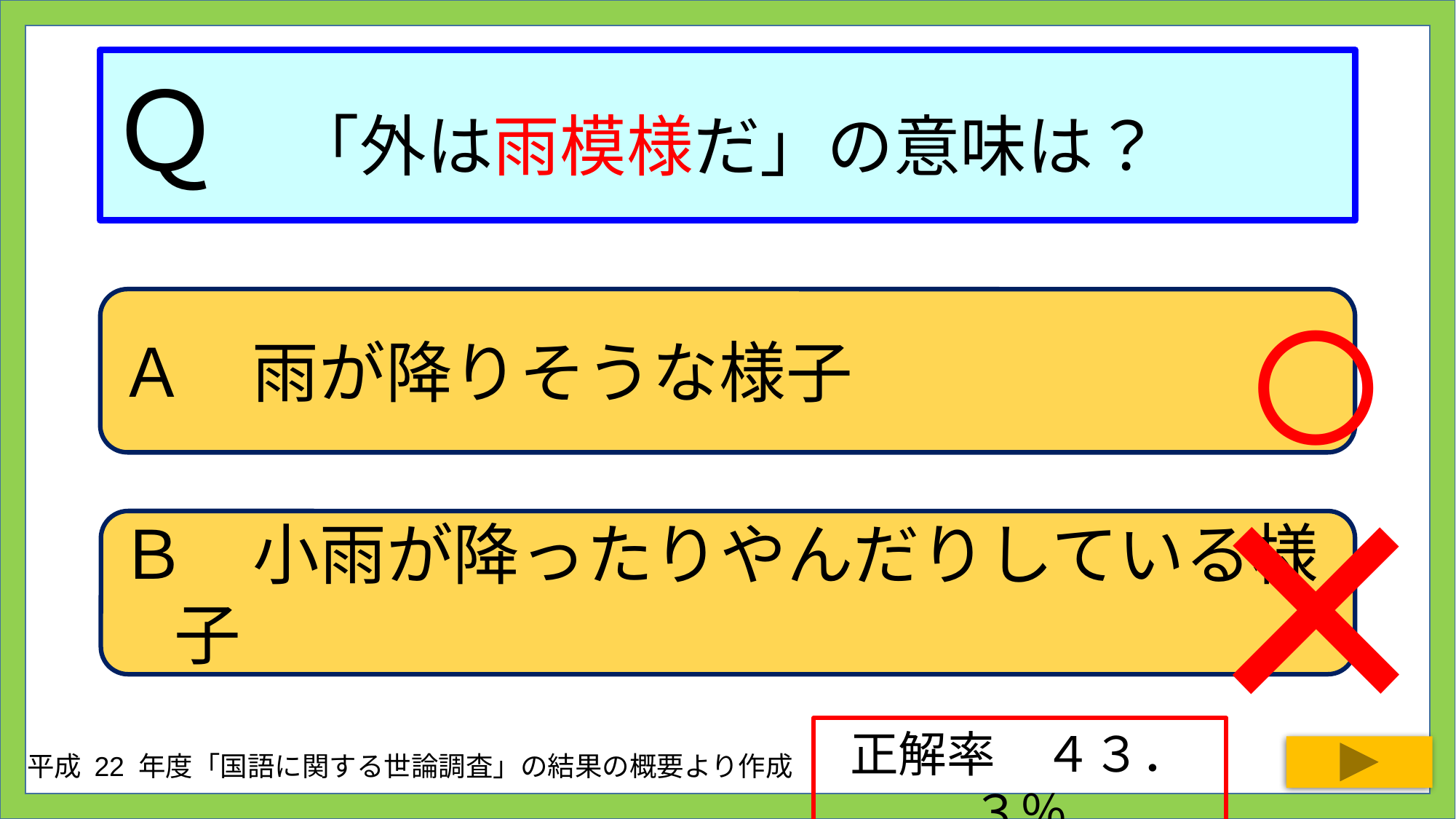

# Ｑ　「外は雨模様だ」の意味は？
○
Ａ　雨が降りそうな様子
×
Ｂ　小雨が降ったりやんだりしている様子
正解率　４３．３％

平成 22 年度「国語に関する世論調査」の結果の概要より作成